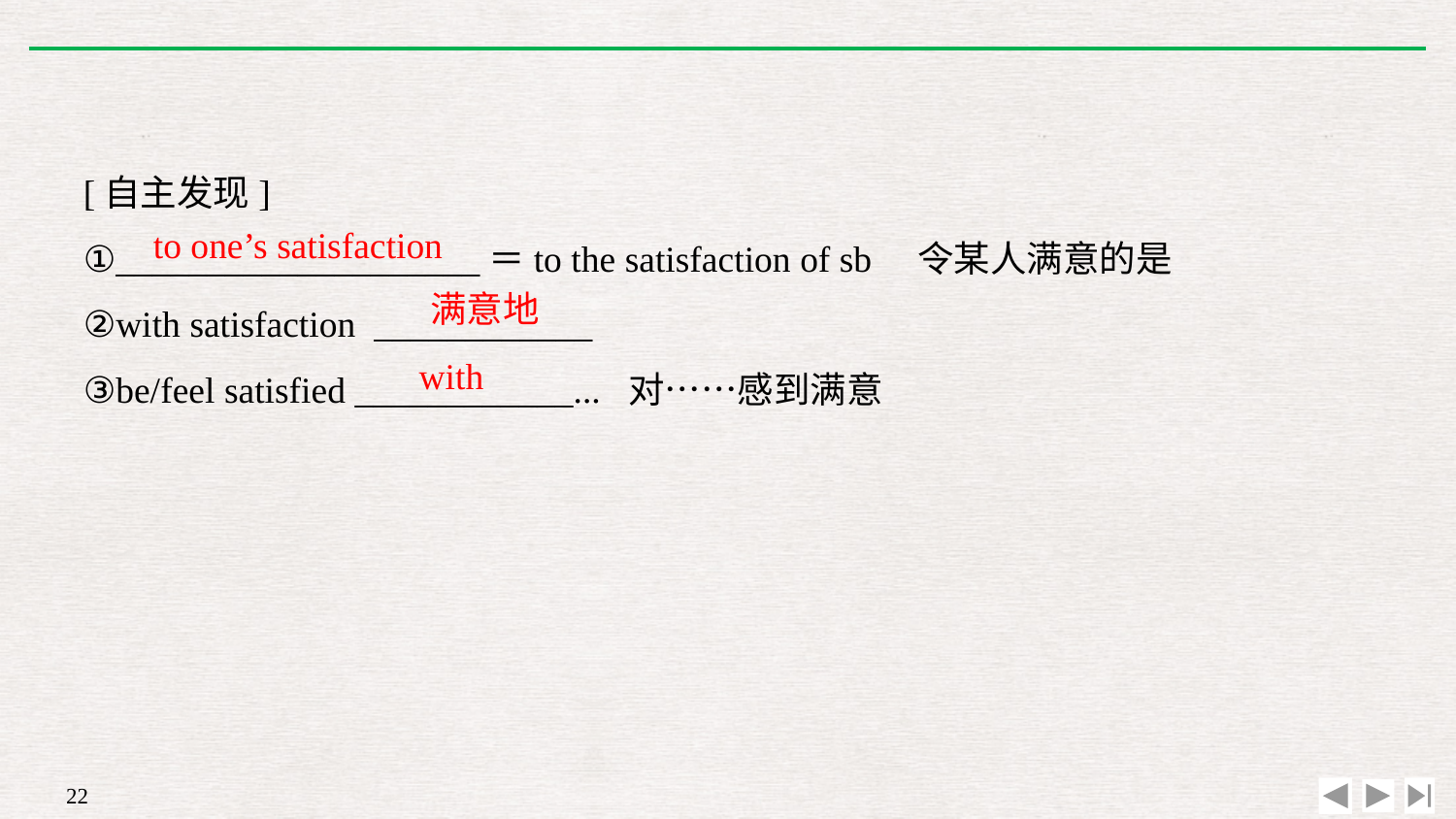

[自主发现]
①____________________＝to the satisfaction of sb　令某人满意的是
②with satisfaction  ____________
③be/feel satisfied ____________...  对……感到满意
to one’s satisfaction
满意地
with